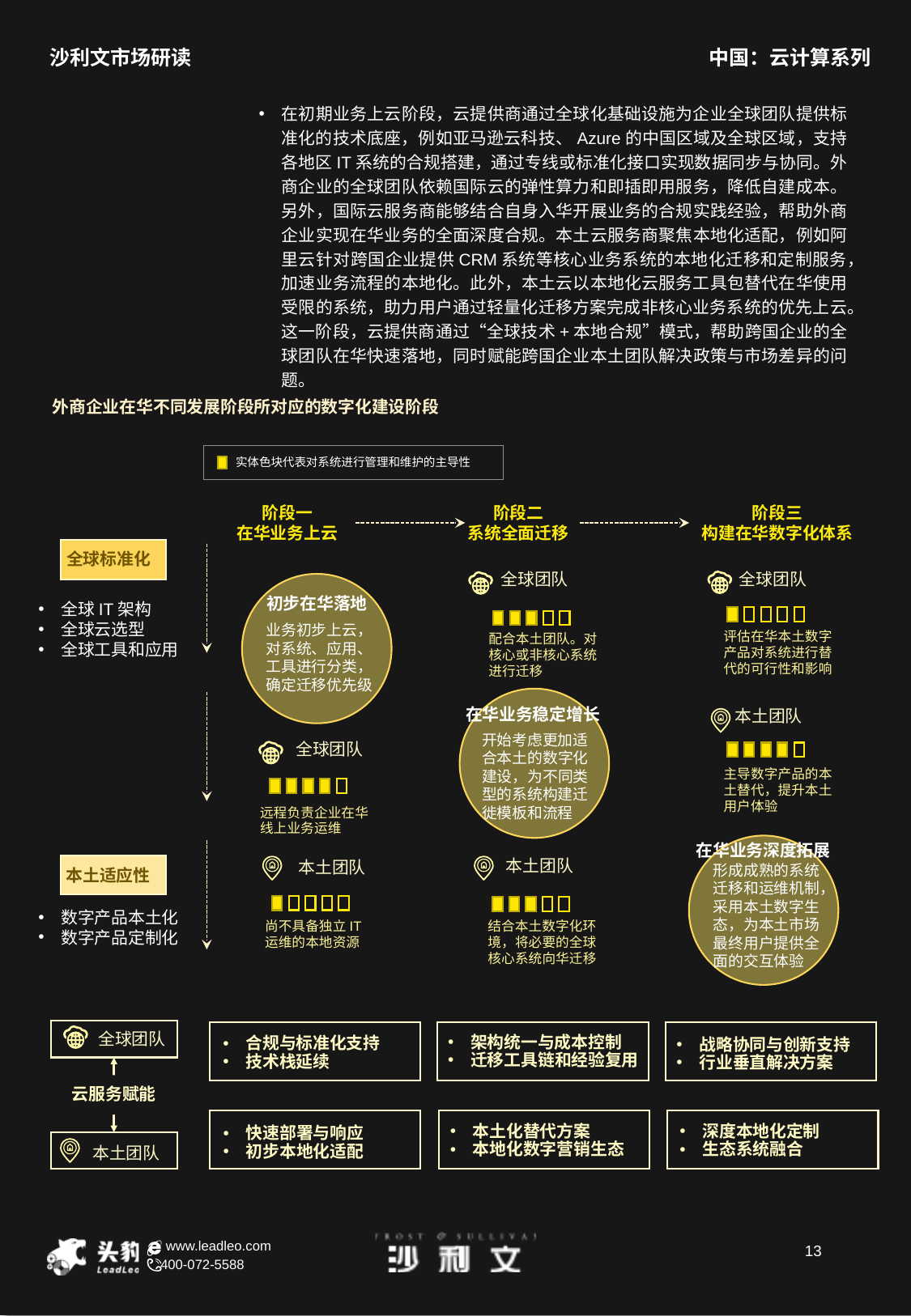

在初期业务上云阶段，云提供商通过全球化基础设施为企业全球团队提供标准化的技术底座，例如亚马逊云科技、Azure的中国区域及全球区域，支持各地区IT系统的合规搭建，通过专线或标准化接口实现数据同步与协同。外商企业的全球团队依赖国际云的弹性算力和即插即用服务，降低自建成本。另外，国际云服务商能够结合自身入华开展业务的合规实践经验，帮助外商企业实现在华业务的全面深度合规。本土云服务商聚焦本地化适配，例如阿里云针对跨国企业提供CRM系统等核心业务系统的本地化迁移和定制服务，加速业务流程的本地化。此外，本土云以本地化云服务工具包替代在华使用受限的系统，助力用户通过轻量化迁移方案完成非核心业务系统的优先上云。这一阶段，云提供商通过“全球技术+本地合规”模式，帮助跨国企业的全球团队在华快速落地，同时赋能跨国企业本土团队解决政策与市场差异的问题。
外商企业在华不同发展阶段所对应的数字化建设阶段

实体色块代表对系统进行管理和维护的主导性

阶段一
在华业务上云
阶段二
系统全面迁移
阶段三
构建在华数字化体系
全球标准化

全球团队
全球团队

初步在华落地
全球IT架构
全球云选型
全球工具和应用

业务初步上云，对系统、应用、工具进行分类，确定迁移优先级
评估在华本土数字产品对系统进行替代的可行性和影响
配合本土团队。对核心或非核心系统进行迁移

在华业务稳定增长
本土团队

开始考虑更加适合本土的数字化建设，为不同类型的系统构建迁徙模板和流程
全球团队

主导数字产品的本土替代，提升本土用户体验

远程负责企业在华线上业务运维
在华业务深度拓展

本土团队
本土团队
本土适应性

形成成熟的系统迁移和运维机制，采用本土数字生态，为本土市场最终用户提供全面的交互体验

数字产品本土化
数字产品定制化
尚不具备独立IT运维的本地资源
结合本土数字化环境，将必要的全球核心系统向华迁移

全球团队

架构统一与成本控制
迁移工具链和经验复用
合规与标准化支持
技术栈延续
战略协同与创新支持
行业垂直解决方案
云服务赋能

本土化替代方案
本地化数字营销生态
深度本地化定制
生态系统融合
快速部署与响应
初步本地化适配

本土团队

13